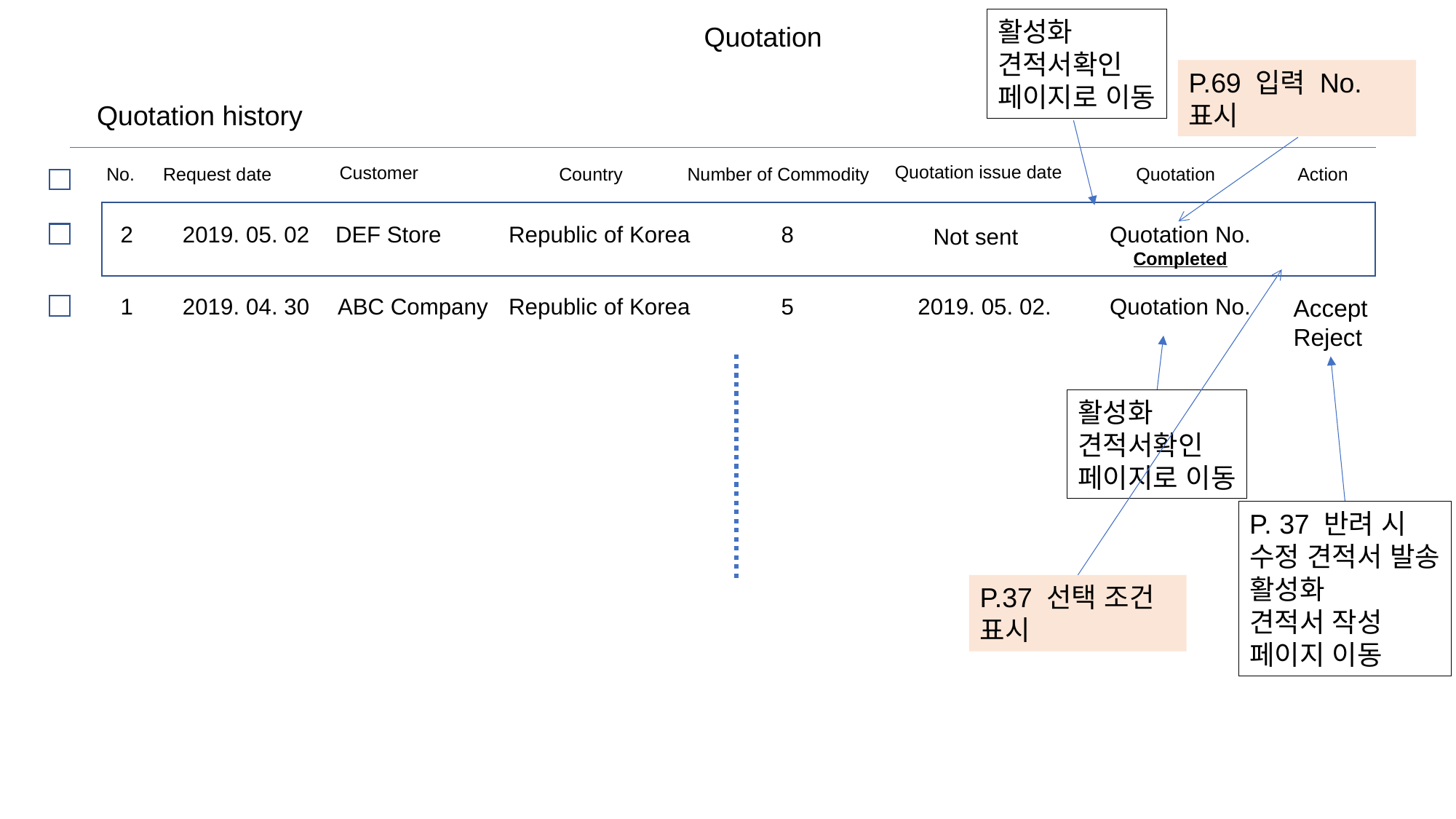

활성화
견적서확인
페이지로 이동
Quotation
P.69 입력 No.
표시
Quotation history
Quotation issue date
Customer
No.
Request date
Country
Number of Commodity
Action
Quotation

2
2019. 05. 02
DEF Store
Republic of Korea
8
Quotation No.
Completed
Not sent

1
2019. 04. 30
ABC Company
Republic of Korea
5
2019. 05. 02.
Quotation No.
Accept
Reject

활성화
견적서확인
페이지로 이동
P. 37 반려 시
수정 견적서 발송
활성화
견적서 작성
페이지 이동
P.37 선택 조건 표시